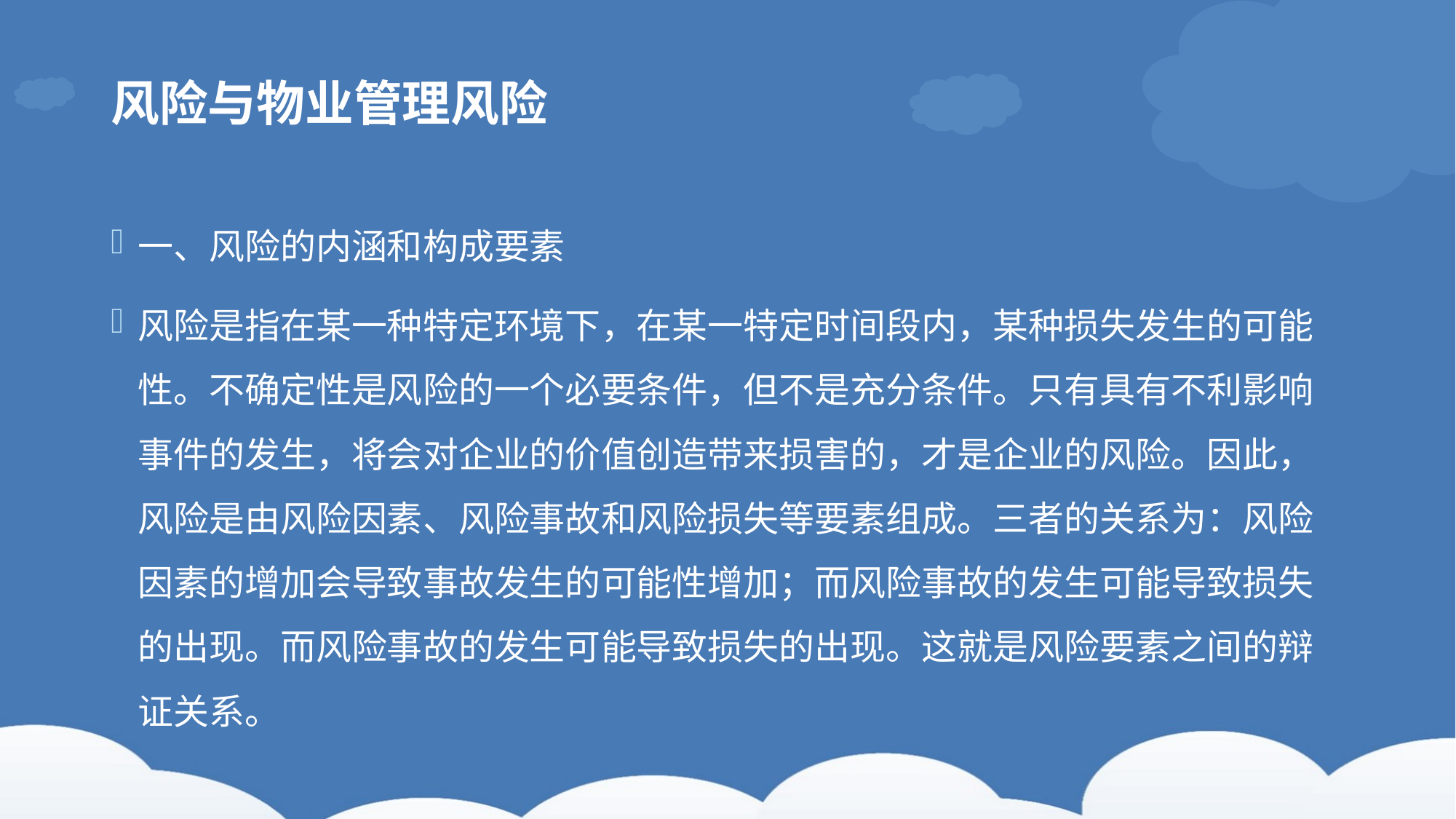

# 风险与物业管理风险
一、风险的内涵和构成要素
风险是指在某一种特定环境下，在某一特定时间段内，某种损失发生的可能性。不确定性是风险的一个必要条件，但不是充分条件。只有具有不利影响事件的发生，将会对企业的价值创造带来损害的，才是企业的风险。因此，风险是由风险因素、风险事故和风险损失等要素组成。三者的关系为：风险因素的增加会导致事故发生的可能性增加；而风险事故的发生可能导致损失的出现。而风险事故的发生可能导致损失的出现。这就是风险要素之间的辩证关系。